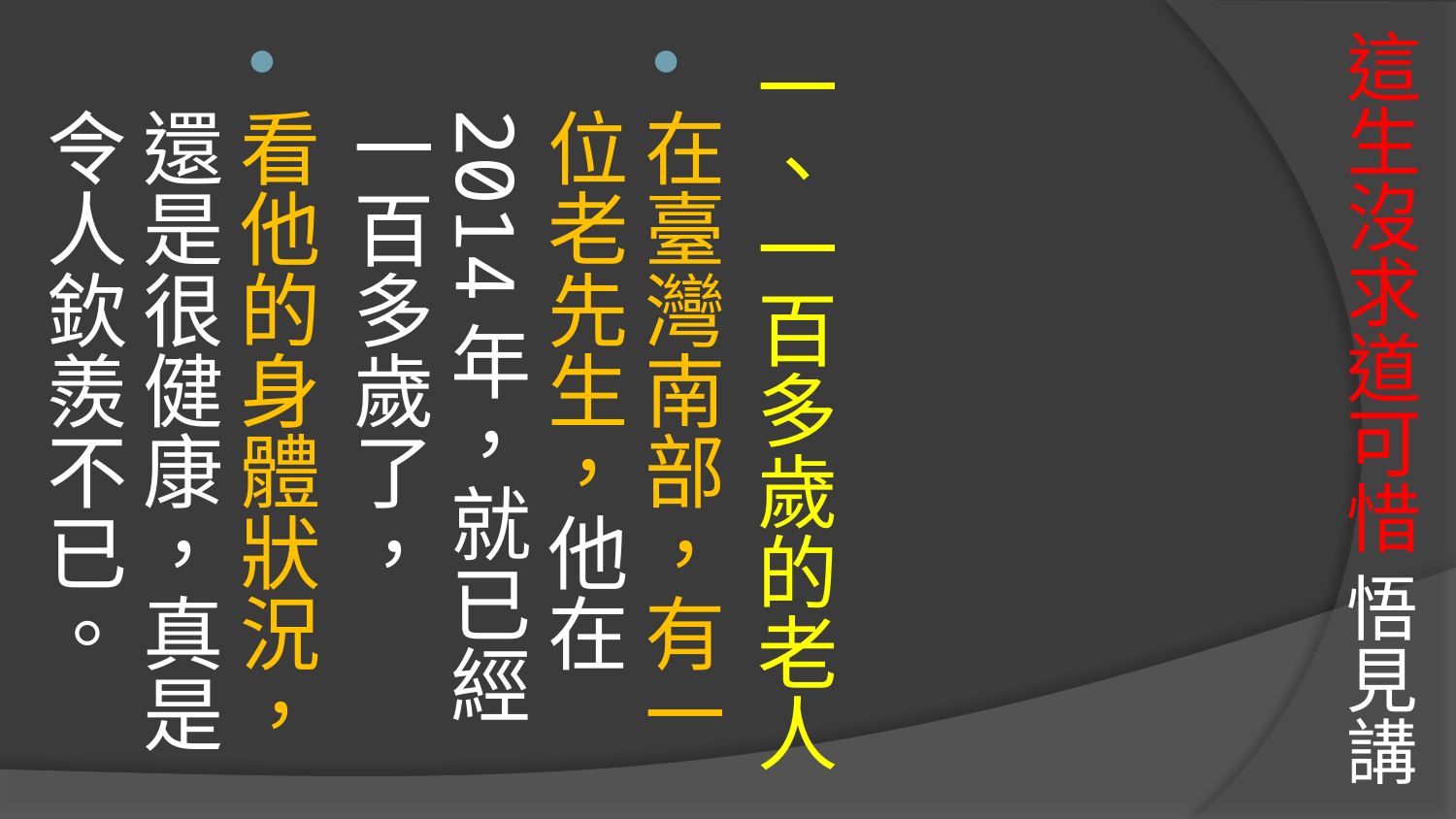

# 這生沒求道可惜 悟見講
一、一百多歲的老人
在臺灣南部，有一位老先生，他在2014年，就已經一百多歲了，
看他的身體狀況，還是很健康，真是令人欽羨不已。